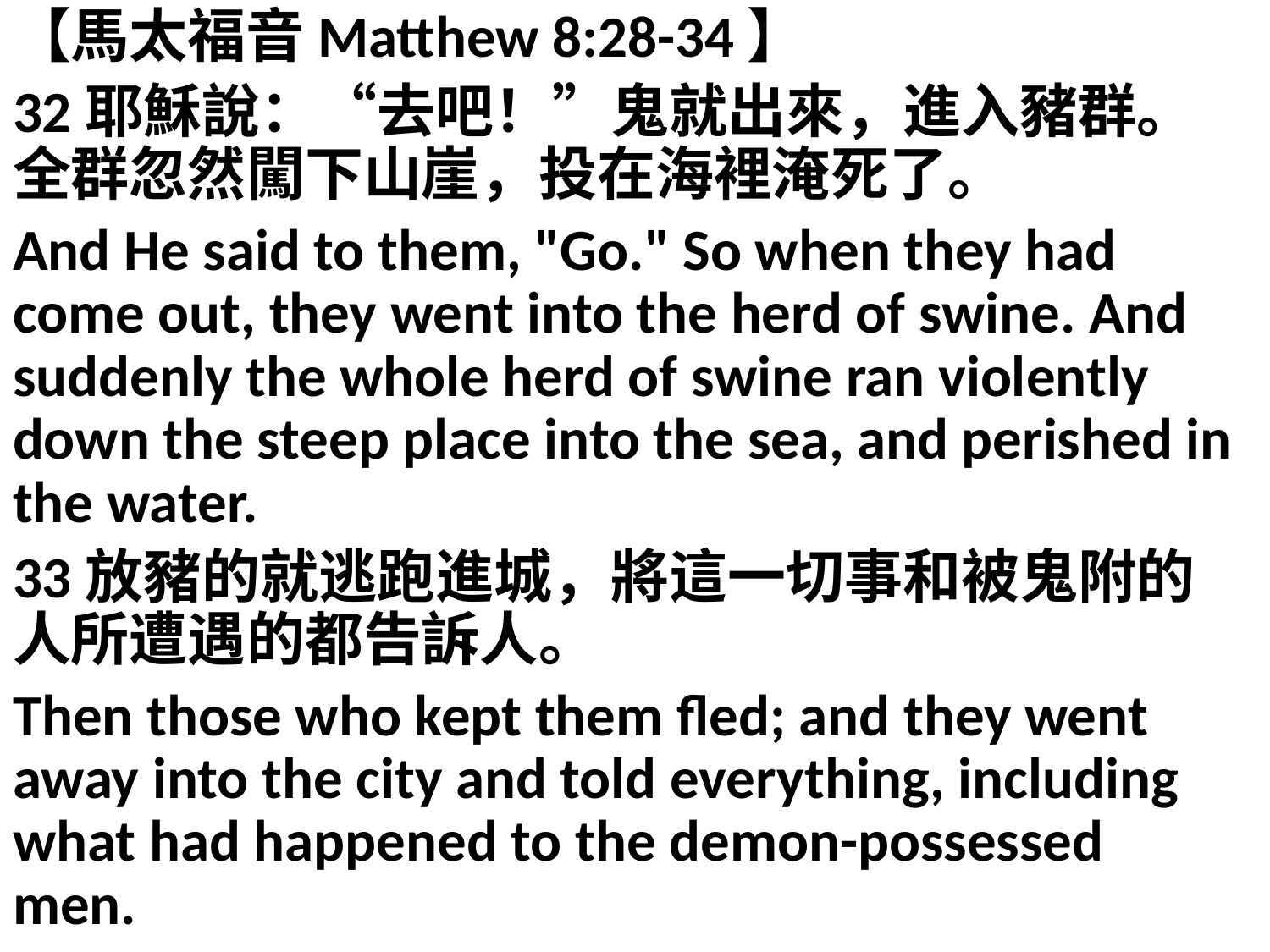

【馬太福音Matthew 8:28-34】
32耶穌說：“去吧！”鬼就出來，進入豬群。全群忽然闖下山崖，投在海裡淹死了。
And He said to them, "Go." So when they had come out, they went into the herd of swine. And suddenly the whole herd of swine ran violently down the steep place into the sea, and perished in the water.
33放豬的就逃跑進城，將這一切事和被鬼附的人所遭遇的都告訴人。
Then those who kept them fled; and they went away into the city and told everything, including what had happened to the demon-possessed men.